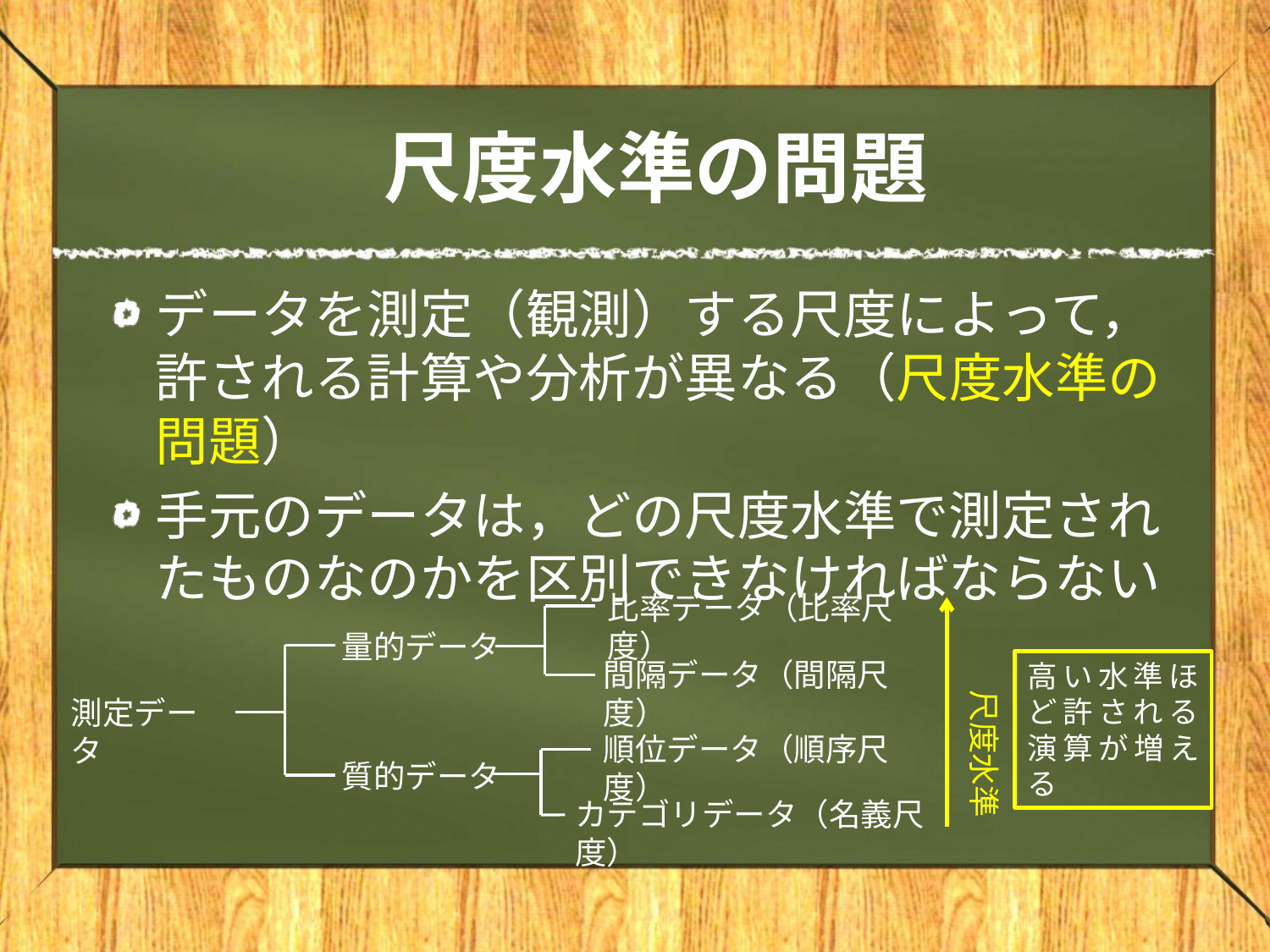

# 尺度水準の問題
データを測定（観測）する尺度によって，許される計算や分析が異なる（尺度水準の問題）
手元のデータは，どの尺度水準で測定されたものなのかを区別できなければならない
比率データ（比率尺度）
　　　尺度水準
量的データ
間隔データ（間隔尺度）
高い水準ほど許される演算が増える
測定データ
順位データ（順序尺度）
質的データ
カテゴリデータ（名義尺度）